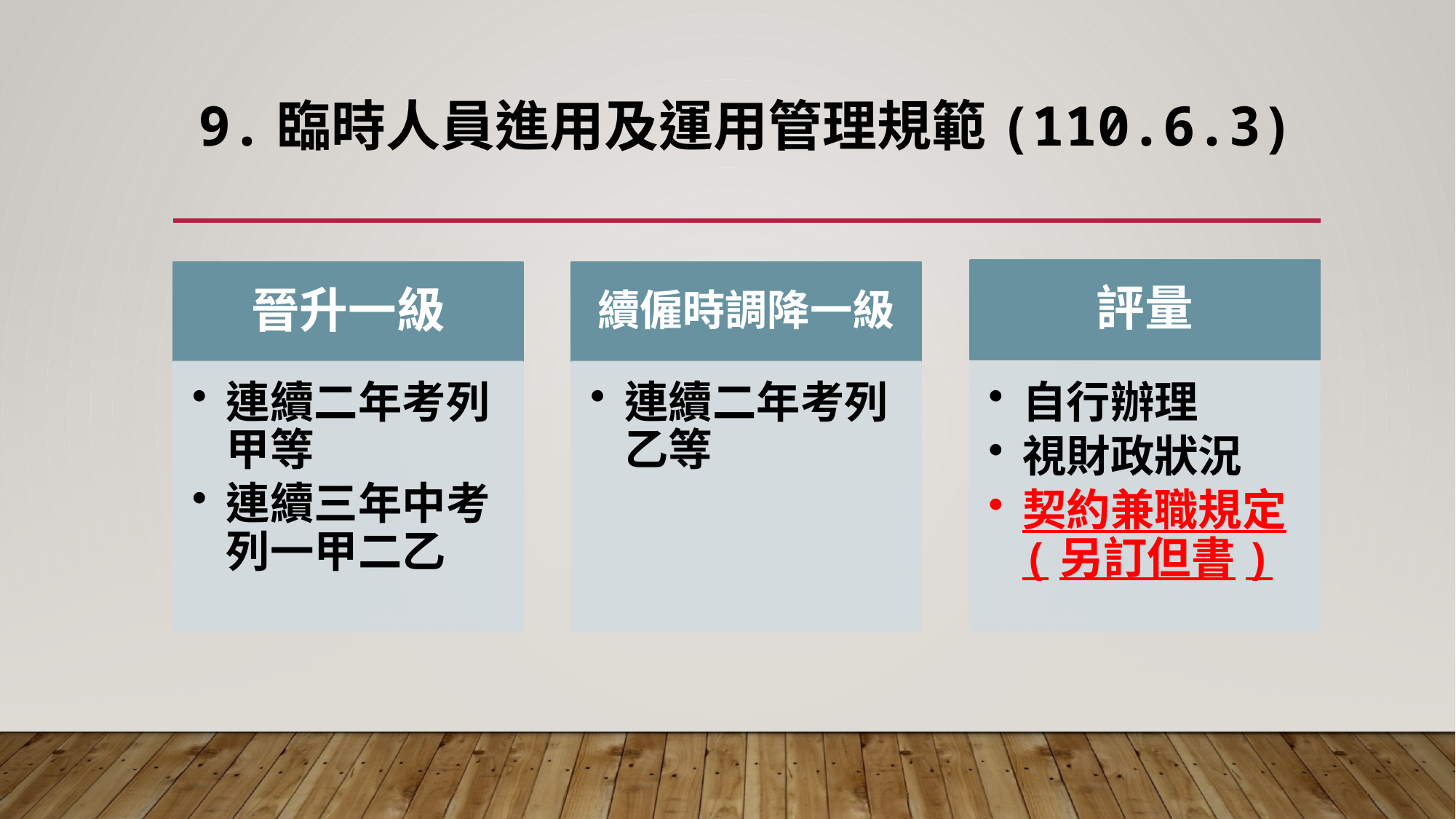

# 9.臨時人員進用及運用管理規範(110.6.3)
晉升一級
連續二年考列甲等
連續三年中考列一甲二乙
續僱時調降一級
連續二年考列乙等
評量
自行辦理
視財政狀況
契約兼職規定(另訂但書)